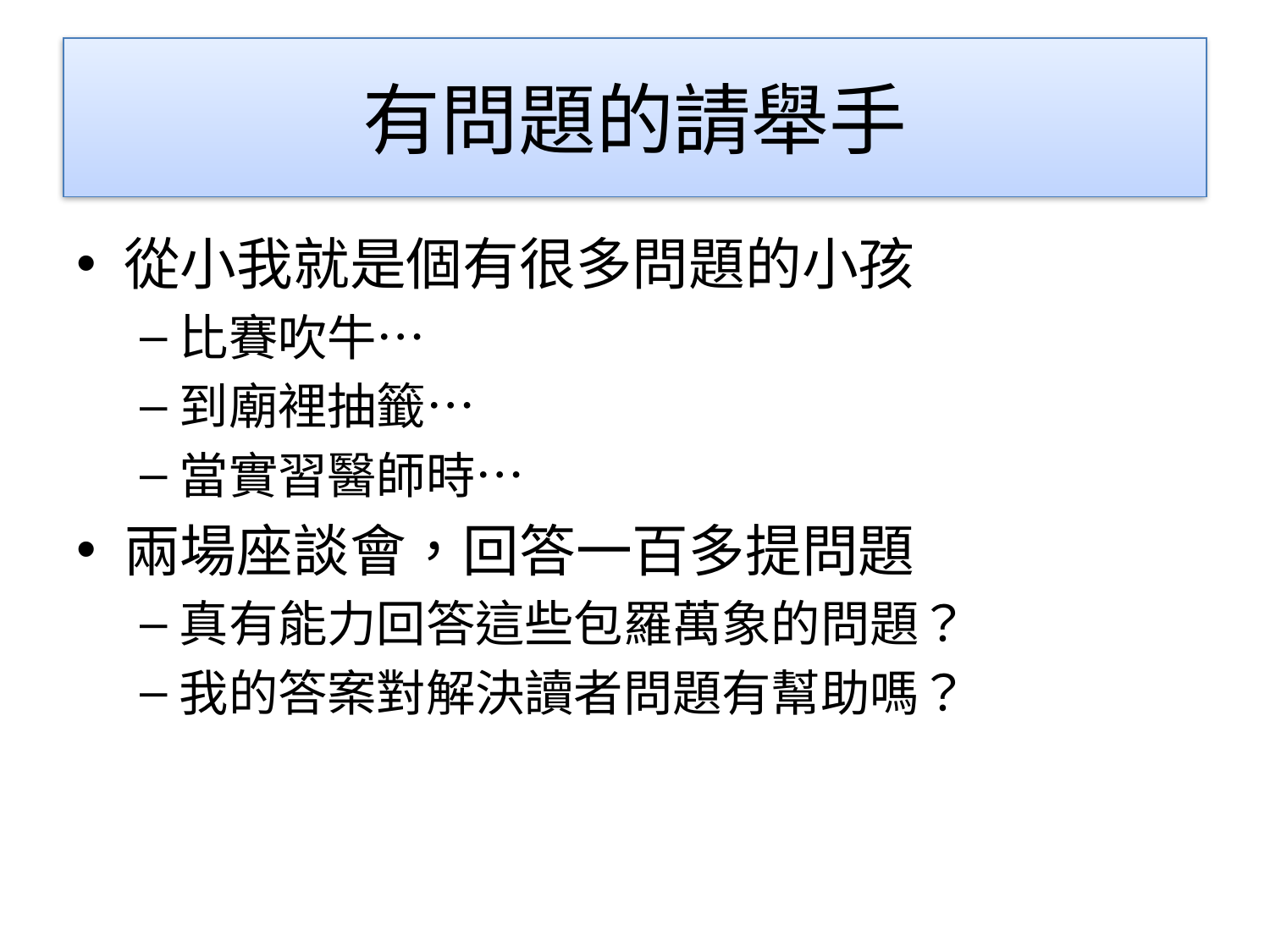

# 有問題的請舉手
從小我就是個有很多問題的小孩
比賽吹牛…
到廟裡抽籤…
當實習醫師時…
兩場座談會，回答一百多提問題
真有能力回答這些包羅萬象的問題？
我的答案對解決讀者問題有幫助嗎？